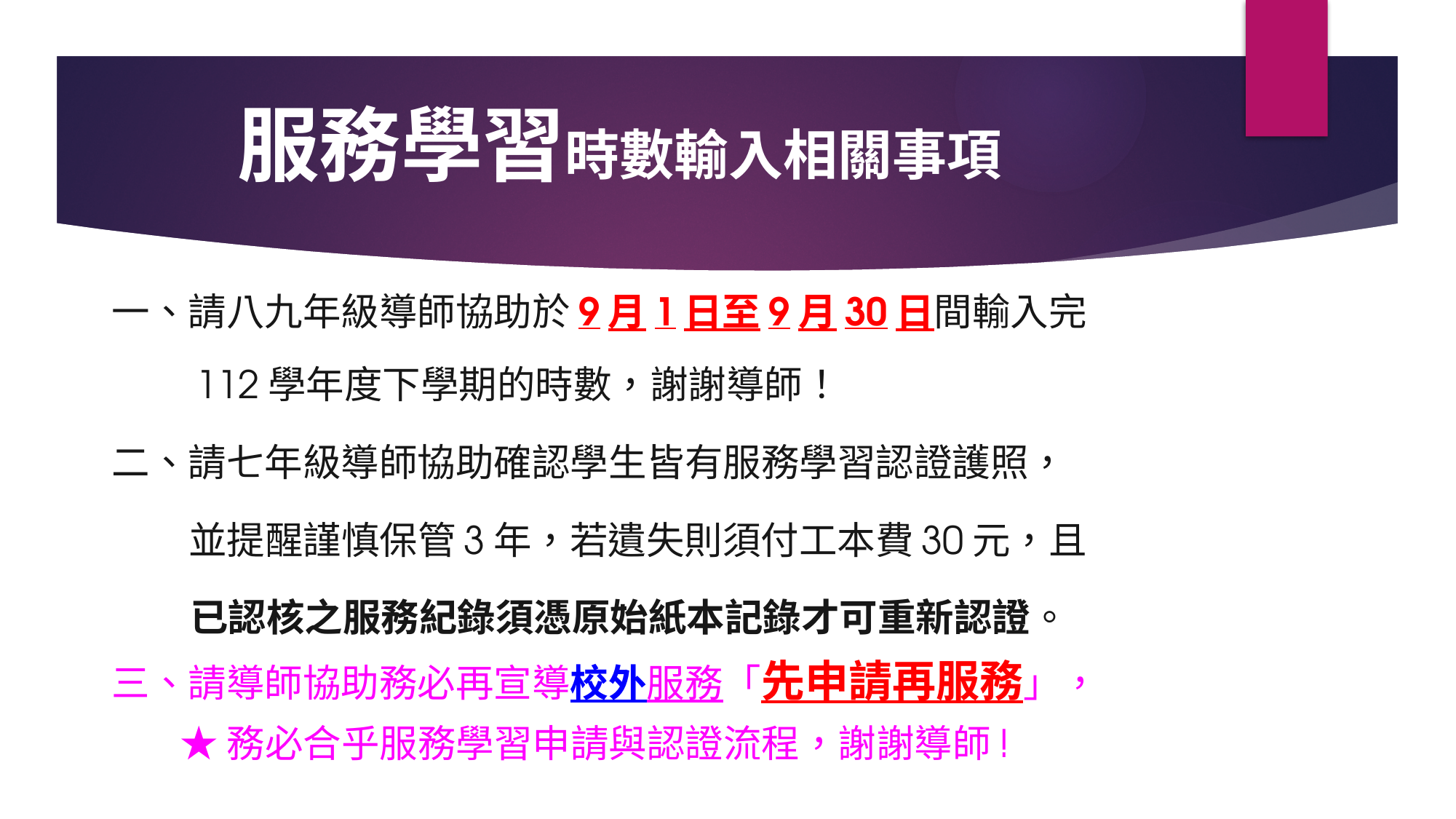

# 服務學習時數輸入相關事項
一、請八九年級導師協助於9月1日至9月30日間輸入完
        112學年度下學期的時數，謝謝導師！
二、請七年級導師協助確認學生皆有服務學習認證護照，
        並提醒謹慎保管3年，若遺失則須付工本費30元，且
        已認核之服務紀錄須憑原始紙本記錄才可重新認證。
三、請導師協助務必再宣導校外服務「先申請再服務」，
        ★務必合乎服務學習申請與認證流程，謝謝導師!